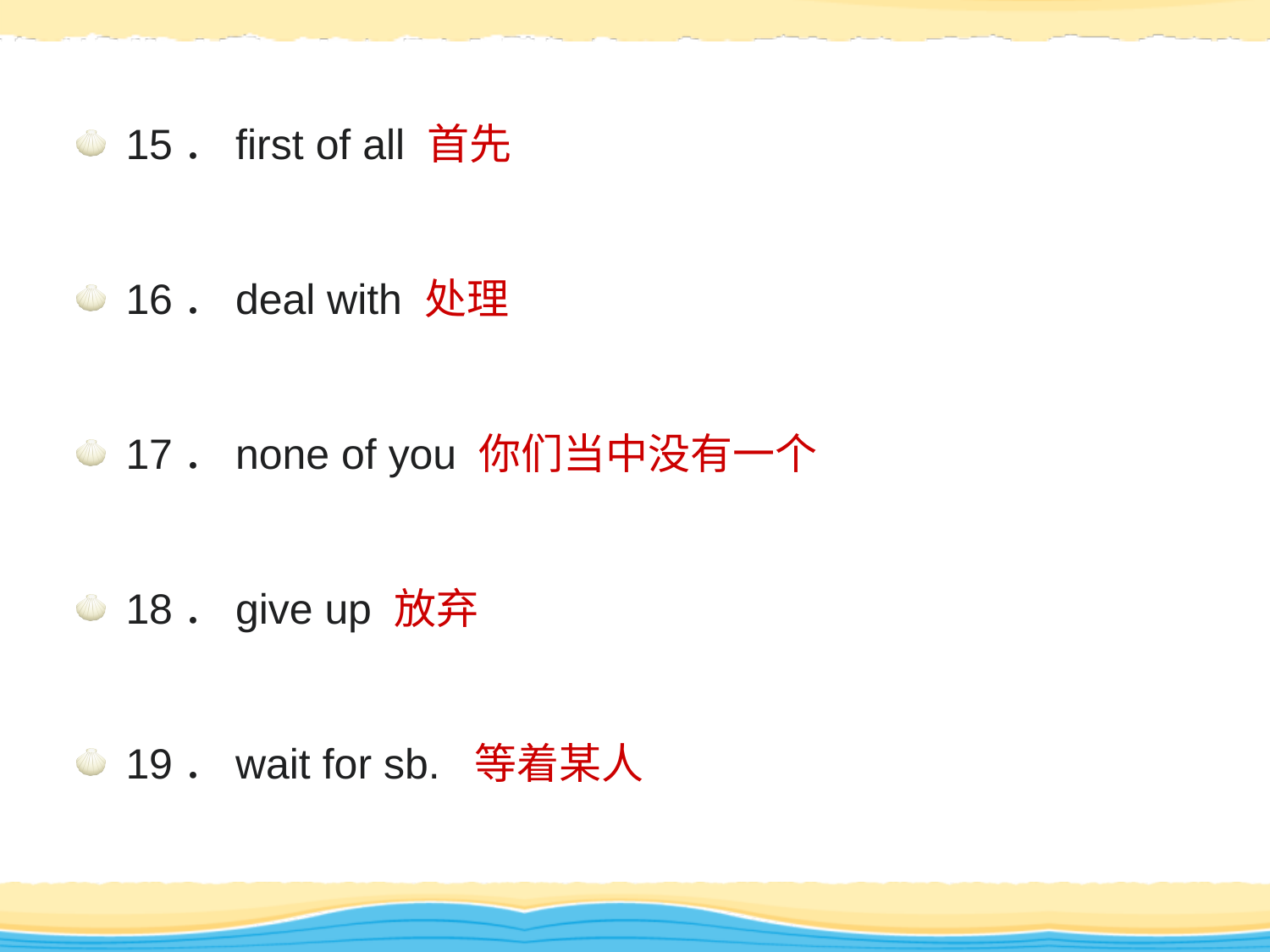

15．first of all 首先

16．deal with 处理

17．none of you 你们当中没有一个

18．give up 放弃

19．wait for sb.  等着某人